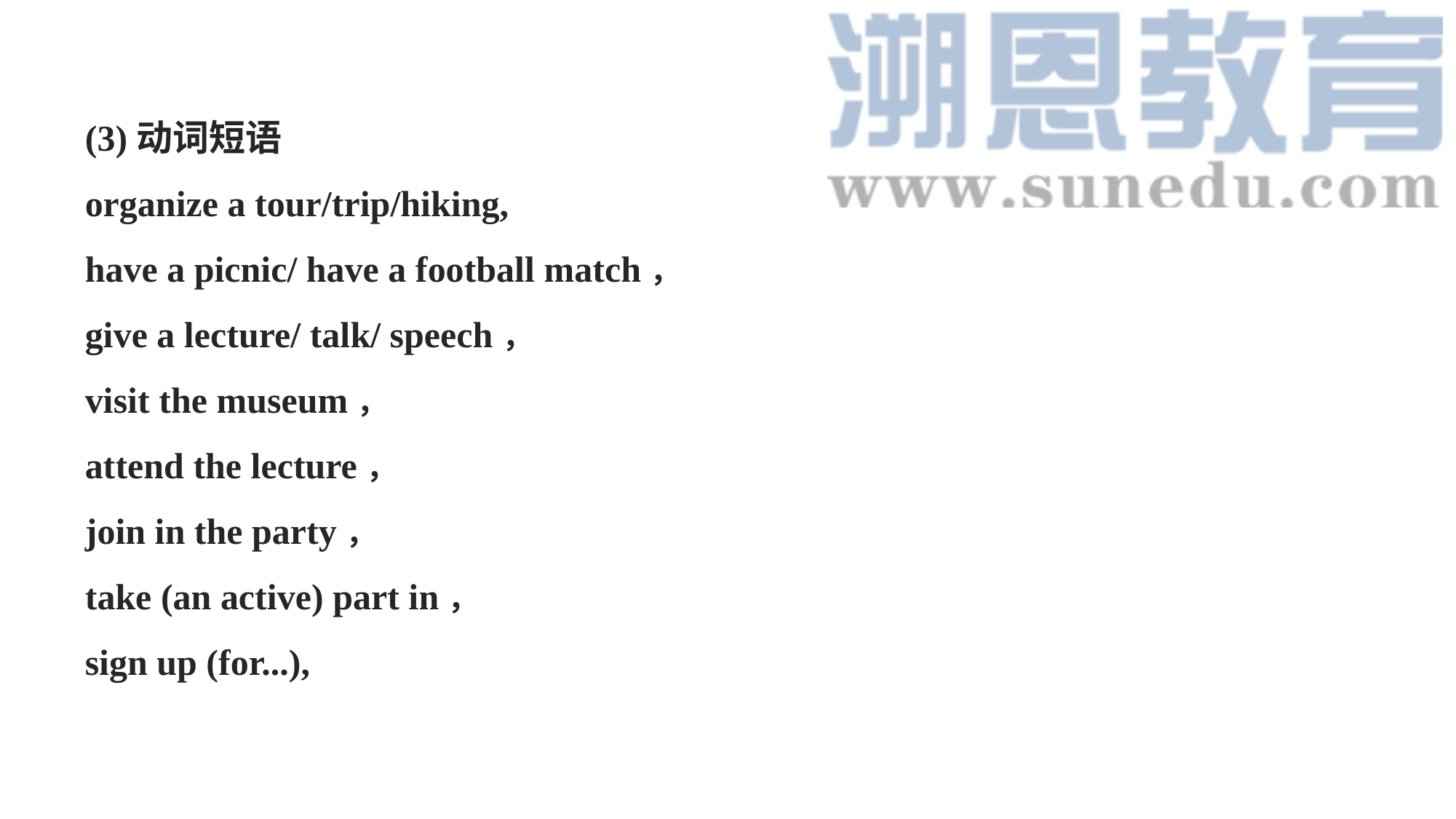

(3)动词短语
organize a tour/trip/hiking,
have a picnic/ have a football match，
give a lecture/ talk/ speech，
visit the museum，
attend the lecture，
join in the party，
take (an active) part in，
sign up (for...),